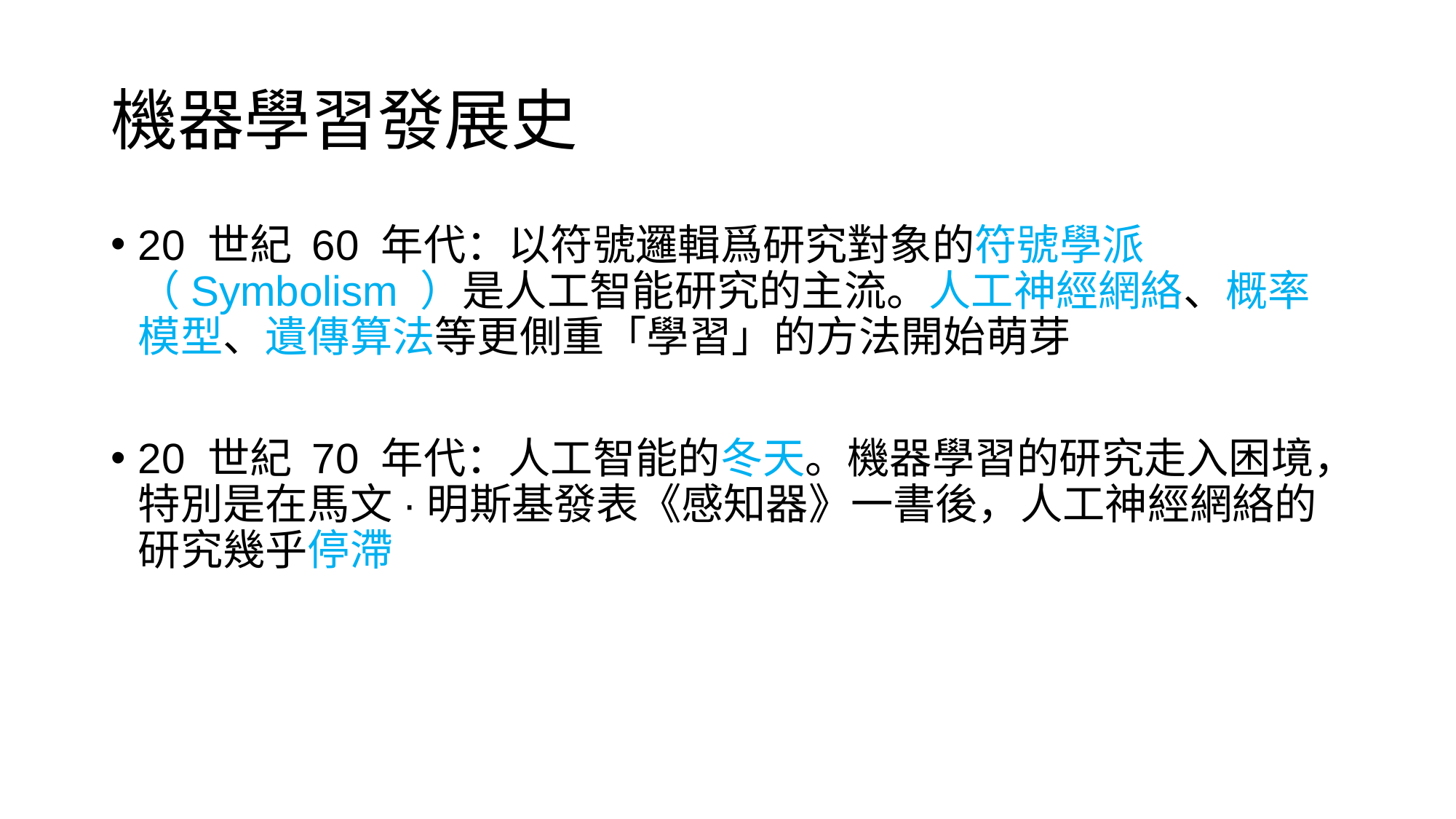

# 機器學習發展史
20 世紀 60 年代：以符號邏輯爲研究對象的符號學派（Symbolism ）是人工智能研究的主流。人工神經網絡、概率模型、遺傳算法等更側重「學習」的方法開始萌芽

20 世紀 70 年代：人工智能的冬天。機器學習的研究走入困境，特別是在馬文·明斯基發表《感知器》一書後，人工神經網絡的研究幾乎停滯